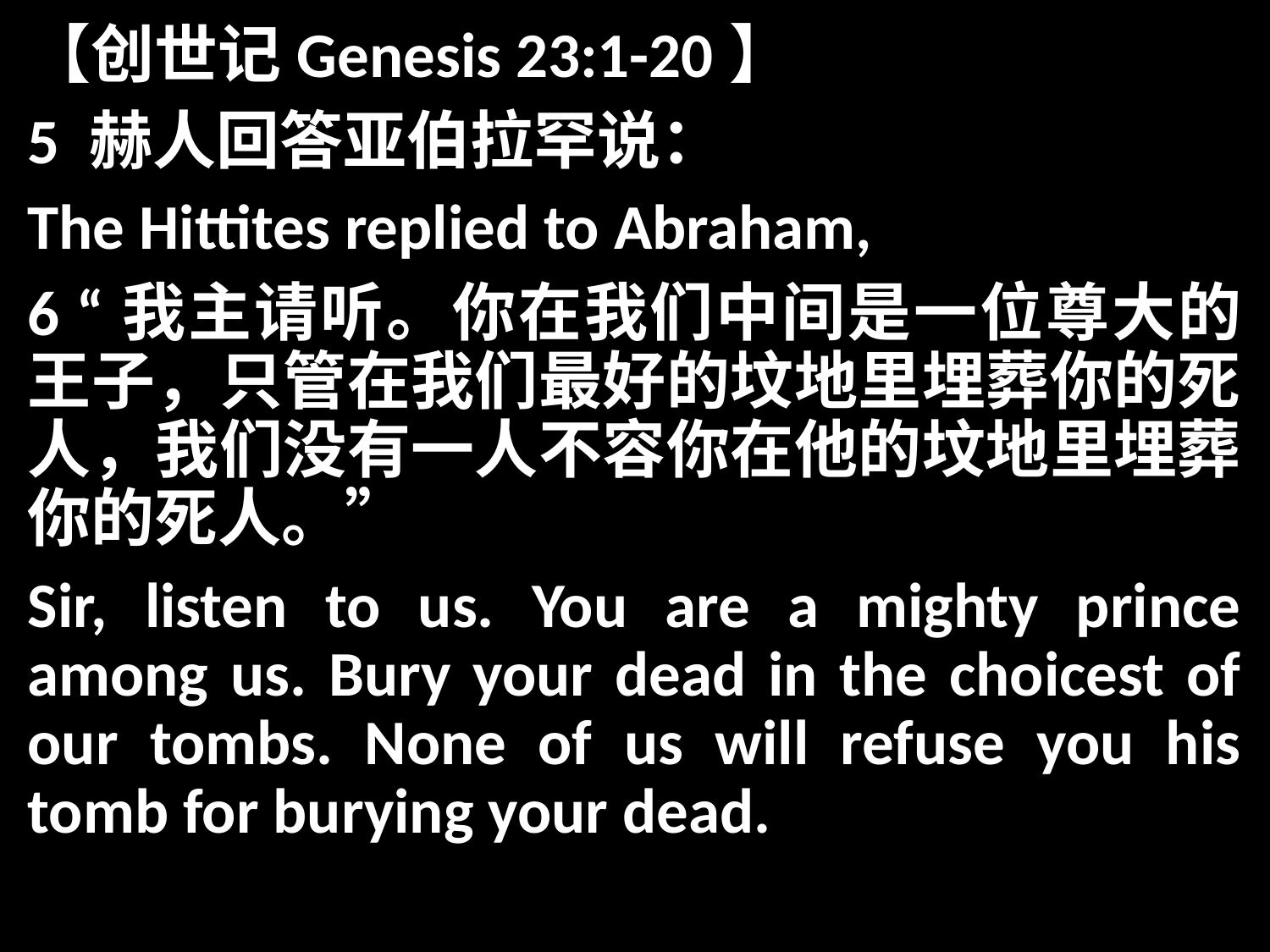

【创世记Genesis 23:1-20】
5 赫人回答亚伯拉罕说：
The Hittites replied to Abraham,
6 “我主请听。你在我们中间是一位尊大的王子，只管在我们最好的坟地里埋葬你的死人，我们没有一人不容你在他的坟地里埋葬你的死人。”
Sir, listen to us. You are a mighty prince among us. Bury your dead in the choicest of our tombs. None of us will refuse you his tomb for burying your dead.